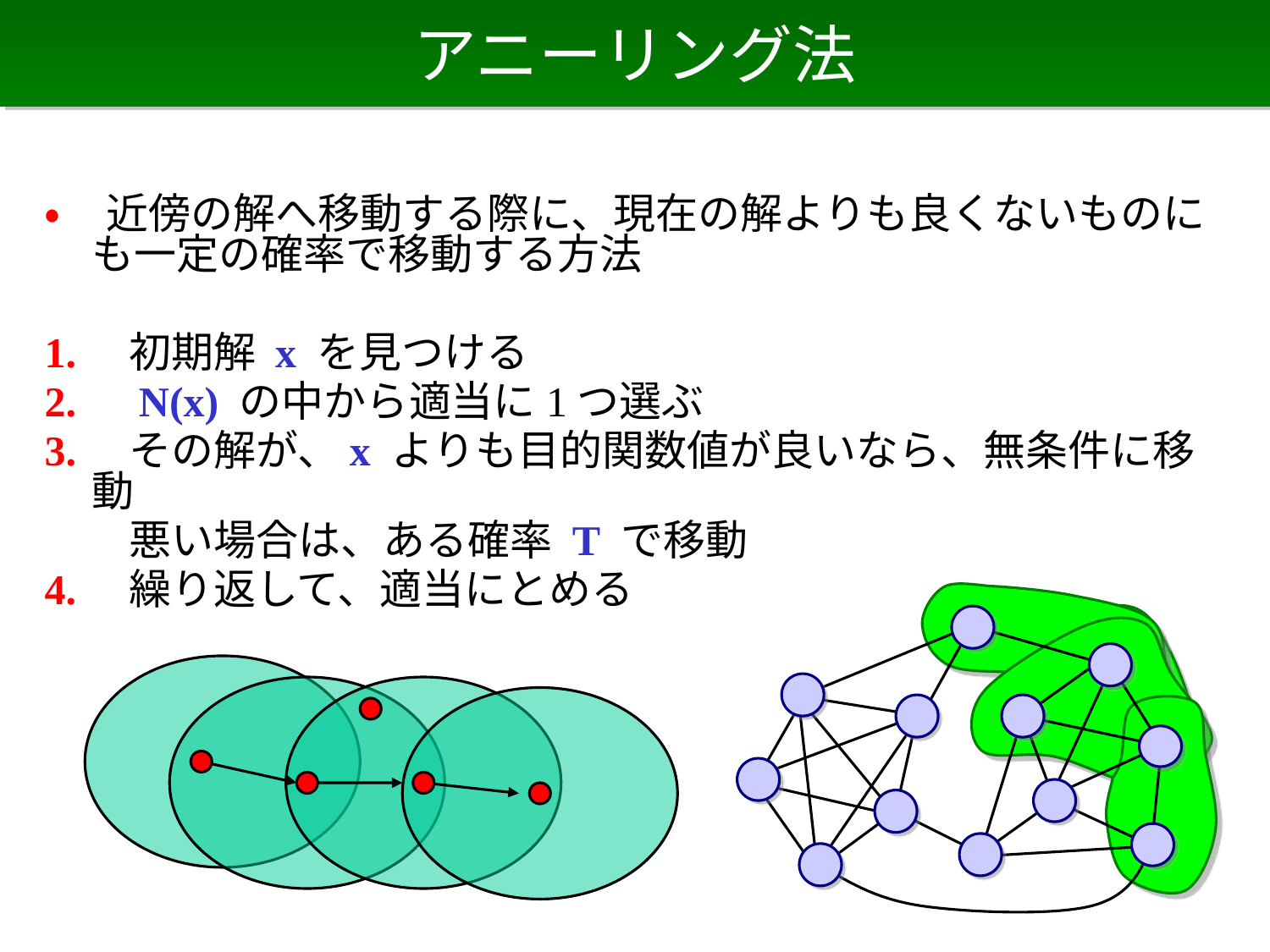

# アニーリング法
• 近傍の解へ移動する際に、現在の解よりも良くないものにも一定の確率で移動する方法

1.　初期解 x を見つける
2.　N(x) の中から適当に1つ選ぶ
3.　その解が、x よりも目的関数値が良いなら、無条件に移動
　　悪い場合は、ある確率 T で移動
4.　繰り返して、適当にとめる